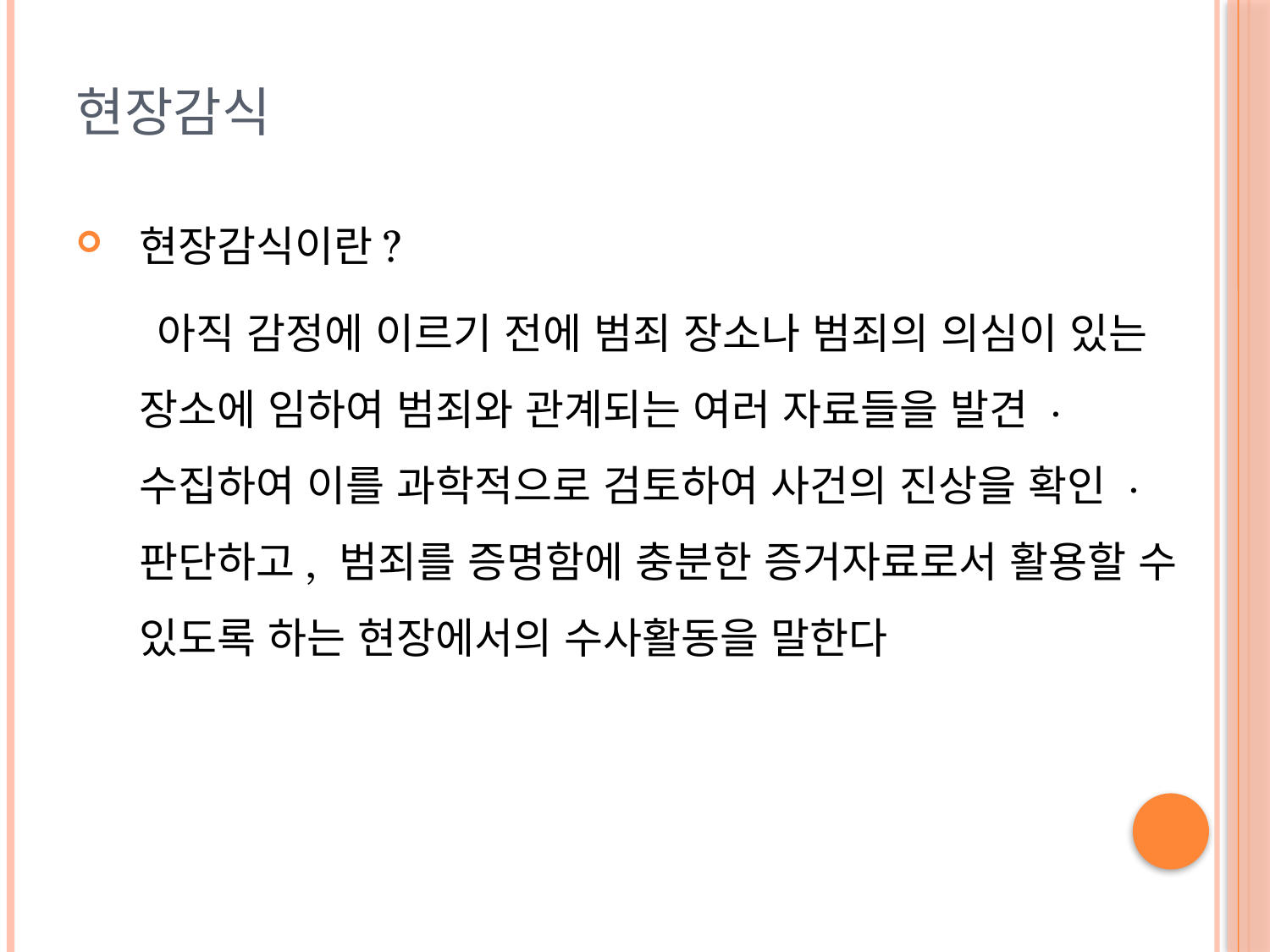

# 현장감식
현장감식이란?
      아직 감정에 이르기 전에 범죄 장소나 범죄의 의심이 있는 장소에 임하여 범죄와 관계되는 여러 자료들을 발견 · 수집하여 이를 과학적으로 검토하여 사건의 진상을 확인 · 판단하고, 범죄를 증명함에 충분한 증거자료로서 활용할 수 있도록 하는 현장에서의 수사활동을 말한다